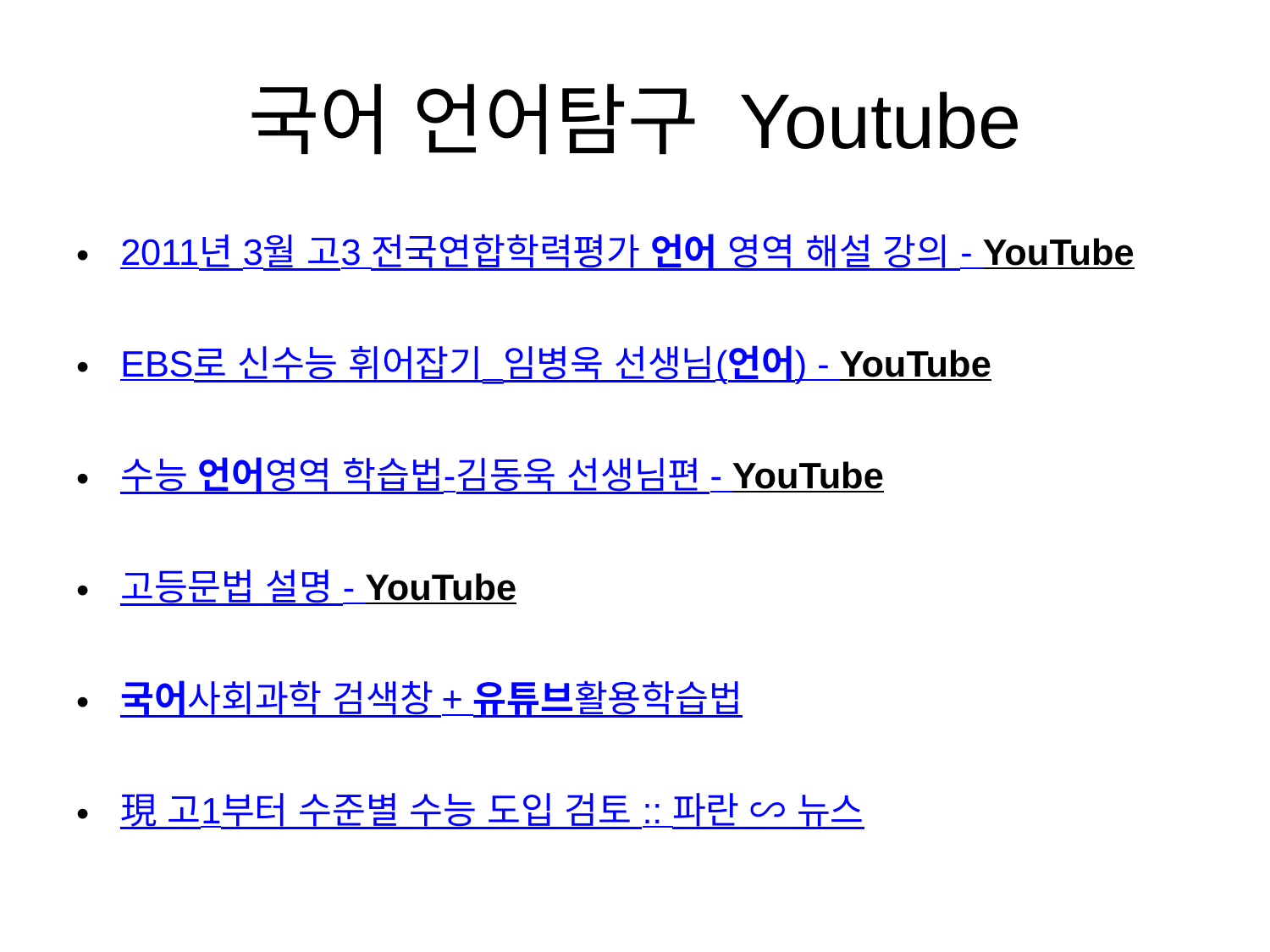

# 국어 언어탐구 Youtube
2011년 3월 고3 전국연합학력평가 언어 영역 해설 강의 - YouTube

EBS로 신수능 휘어잡기_임병욱 선생님(언어) - YouTube

수능 언어영역 학습법-김동욱 선생님편 - YouTube

고등문법 설명 - YouTube

국어사회과학 검색창 + 유튜브활용학습법

現 고1부터 수준별 수능 도입 검토 :: 파란 ∽ 뉴스